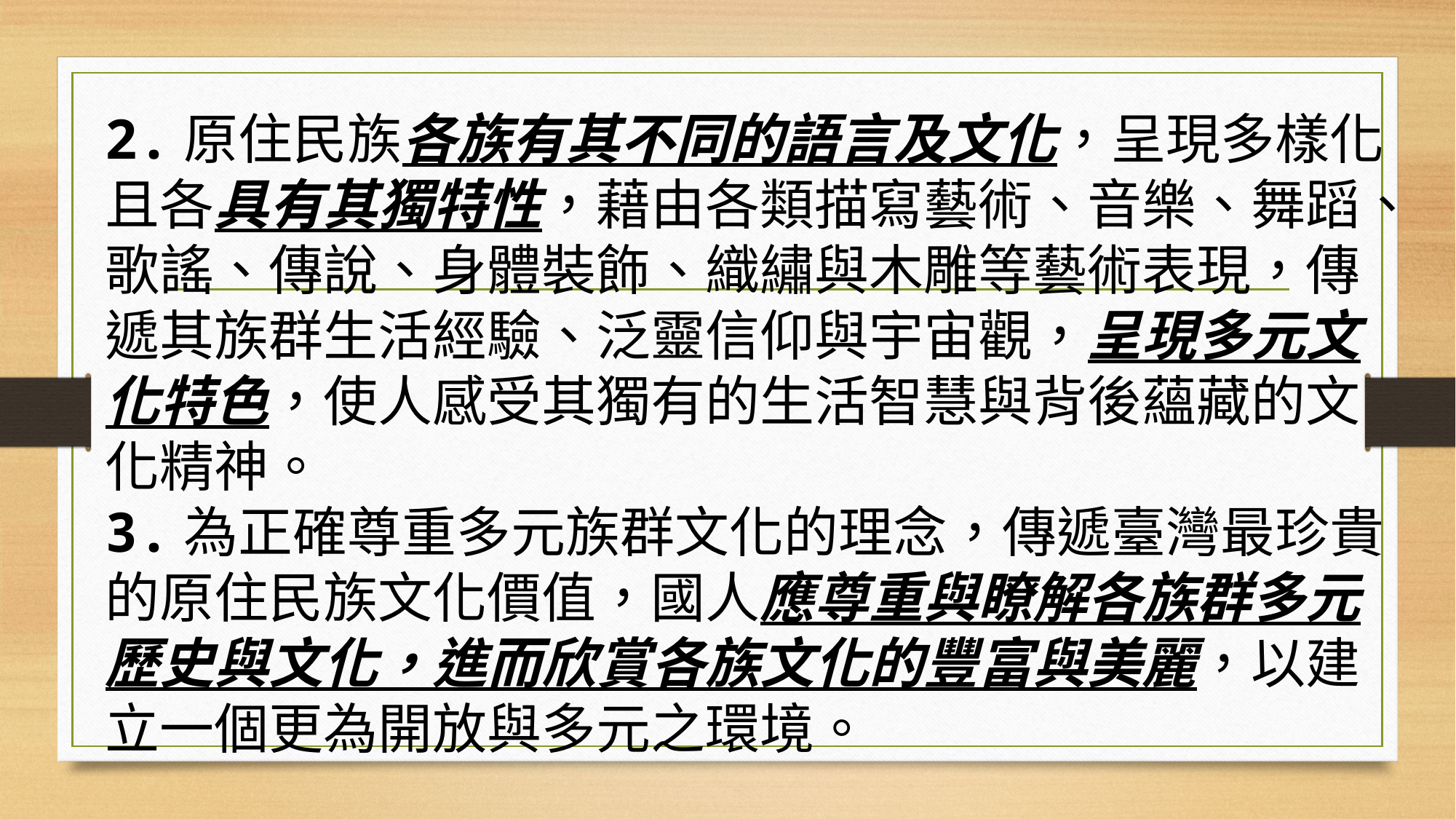

2.原住民族各族有其不同的語言及文化，呈現多樣化且各具有其獨特性，藉由各類描寫藝術、音樂、舞蹈、歌謠、傳說、身體裝飾、織繡與木雕等藝術表現，傳遞其族群生活經驗、泛靈信仰與宇宙觀，呈現多元文化特色，使人感受其獨有的生活智慧與背後蘊藏的文化精神。
3.為正確尊重多元族群文化的理念，傳遞臺灣最珍貴的原住民族文化價值，國人應尊重與瞭解各族群多元歷史與文化，進而欣賞各族文化的豐富與美麗，以建立一個更為開放與多元之環境。